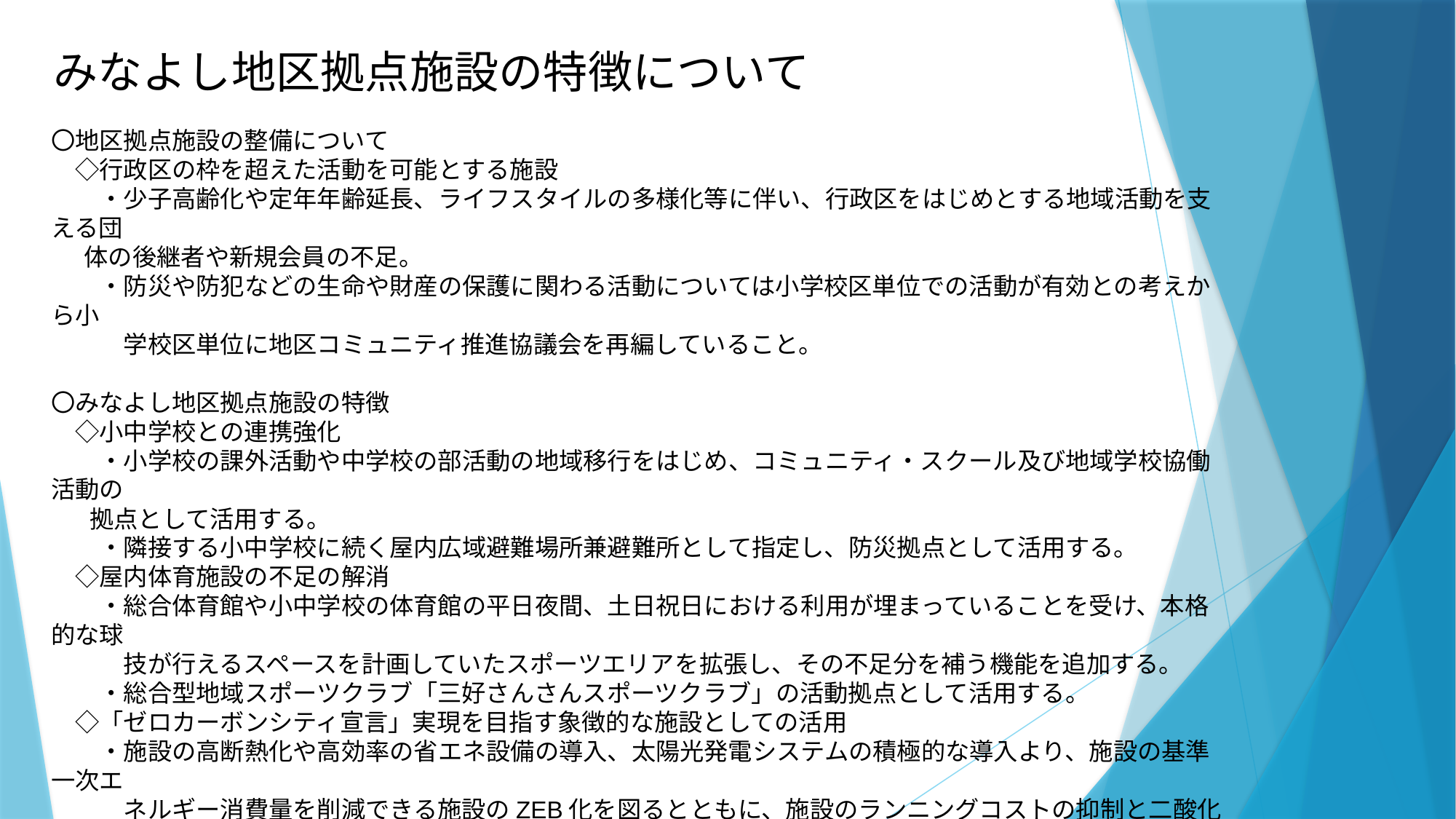

# みなよし地区拠点施設の特徴について
〇地区拠点施設の整備について
　◇行政区の枠を超えた活動を可能とする施設
　　・少子高齢化や定年年齢延長、ライフスタイルの多様化等に伴い、行政区をはじめとする地域活動を支える団
     体の後継者や新規会員の不足。
　　・防災や防犯などの生命や財産の保護に関わる活動については小学校区単位での活動が有効との考えから小
　　　学校区単位に地区コミュニティ推進協議会を再編していること。

〇みなよし地区拠点施設の特徴
　◇小中学校との連携強化
　　・小学校の課外活動や中学校の部活動の地域移行をはじめ、コミュニティ・スクール及び地域学校協働活動の
      拠点として活用する。
　　・隣接する小中学校に続く屋内広域避難場所兼避難所として指定し、防災拠点として活用する。
　◇屋内体育施設の不足の解消
　　・総合体育館や小中学校の体育館の平日夜間、土日祝日における利用が埋まっていることを受け、本格的な球
　　　技が行えるスペースを計画していたスポーツエリアを拡張し、その不足分を補う機能を追加する。
　　・総合型地域スポーツクラブ「三好さんさんスポーツクラブ」の活動拠点として活用する。
　◇「ゼロカーボンシティ宣言」実現を目指す象徴的な施設としての活用
　　・施設の高断熱化や高効率の省エネ設備の導入、太陽光発電システムの積極的な導入より、施設の基準一次エ
　　　ネルギー消費量を削減できる施設のZEB化を図るとともに、施設のランニングコストの抑制と二酸化炭素
      の排出抑制を図る施設として活用する。